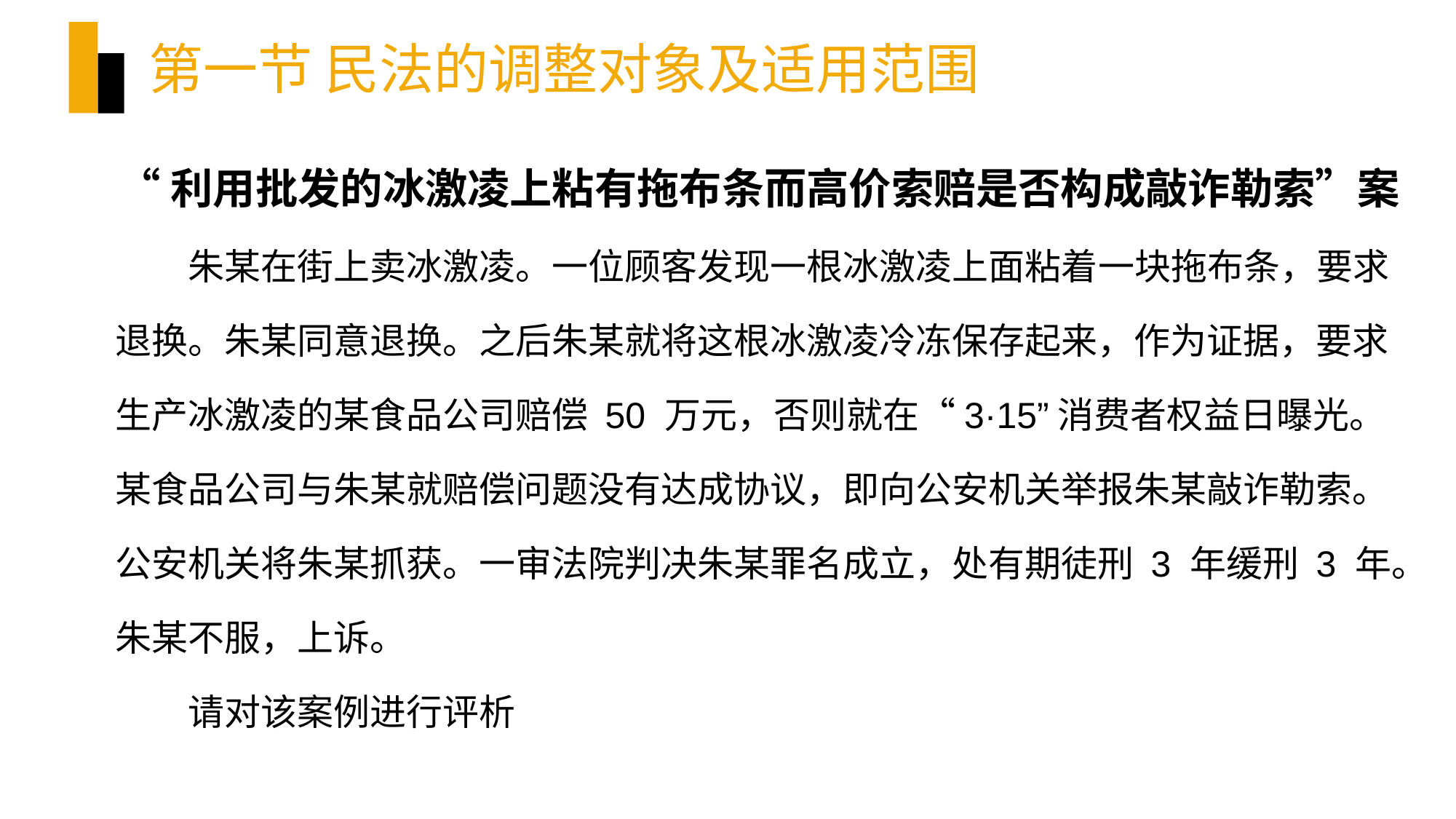

# 第一节 民法的调整对象及适用范围
“利用批发的冰激凌上粘有拖布条而高价索赔是否构成敲诈勒索”案
朱某在街上卖冰激凌。一位顾客发现一根冰激凌上面粘着一块拖布条，要求退换。朱某同意退换。之后朱某就将这根冰激凌冷冻保存起来，作为证据，要求生产冰激凌的某食品公司赔偿 50 万元，否则就在“3·15”消费者权益日曝光。某食品公司与朱某就赔偿问题没有达成协议，即向公安机关举报朱某敲诈勒索。公安机关将朱某抓获。一审法院判决朱某罪名成立，处有期徒刑 3 年缓刑 3 年。朱某不服，上诉。
请对该案例进行评析